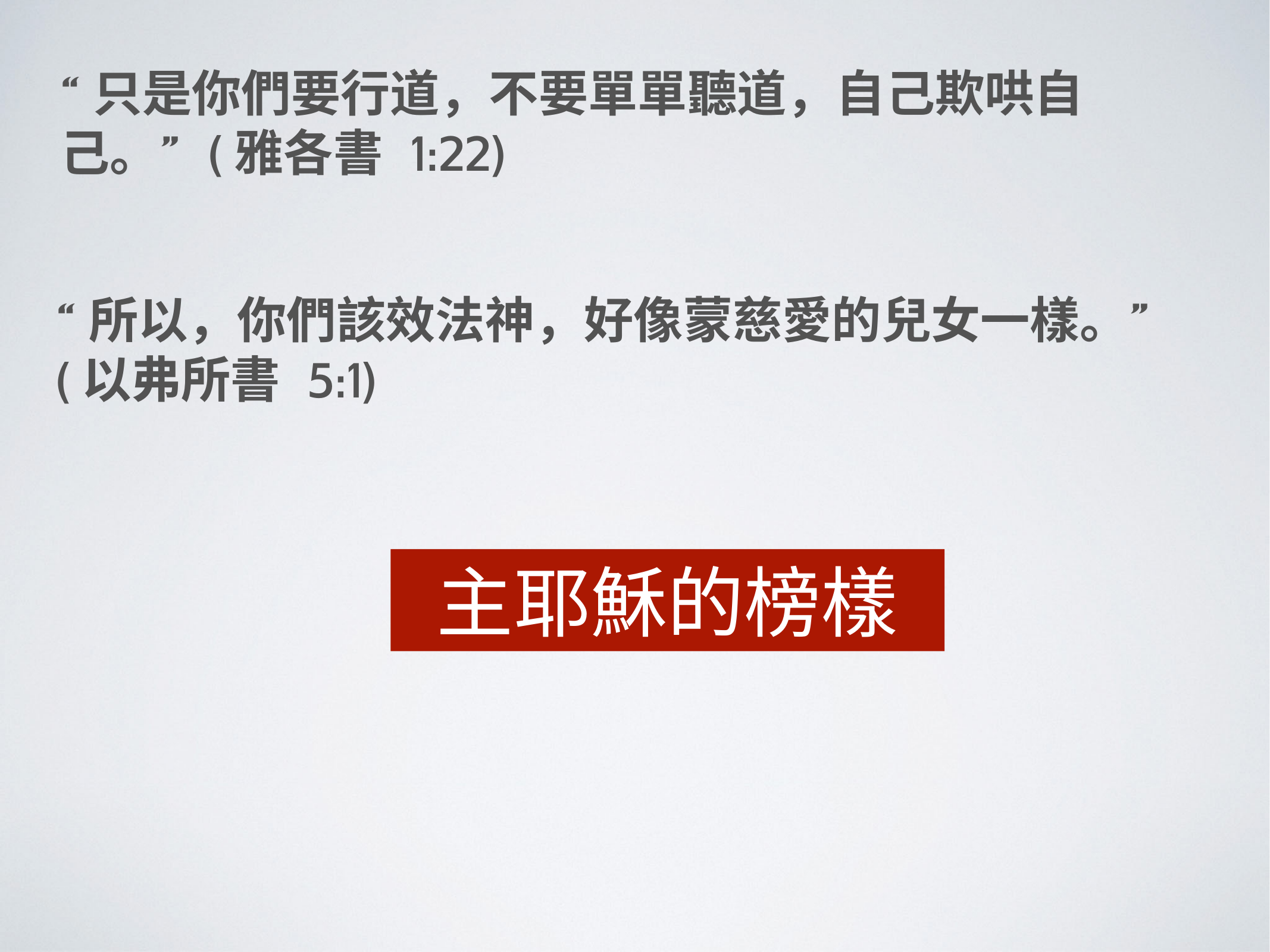

“只是你們要行道，不要單單聽道，自己欺哄自己。” (雅各書 1:22)
“所以，你們該效法神，好像蒙慈愛的兒女一樣。” (以弗所書 5:1)
主耶穌的榜樣